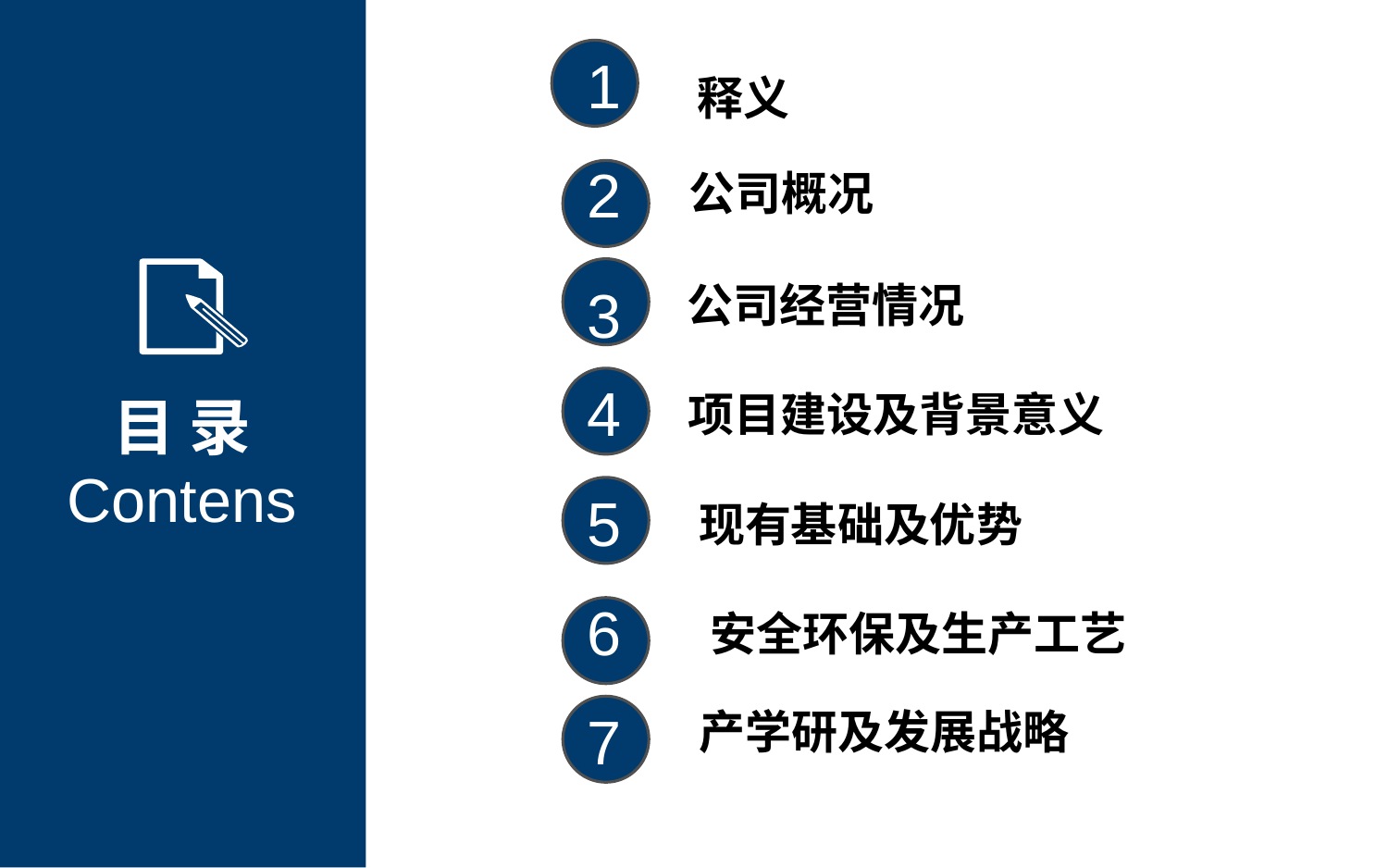

1
释义
2
公司概况

3
公司经营情况

4
项目建设及背景意义
目 录
Contens

5
现有基础及优势
6

安全环保及生产工艺

6
7
产学研及发展战略
6
1